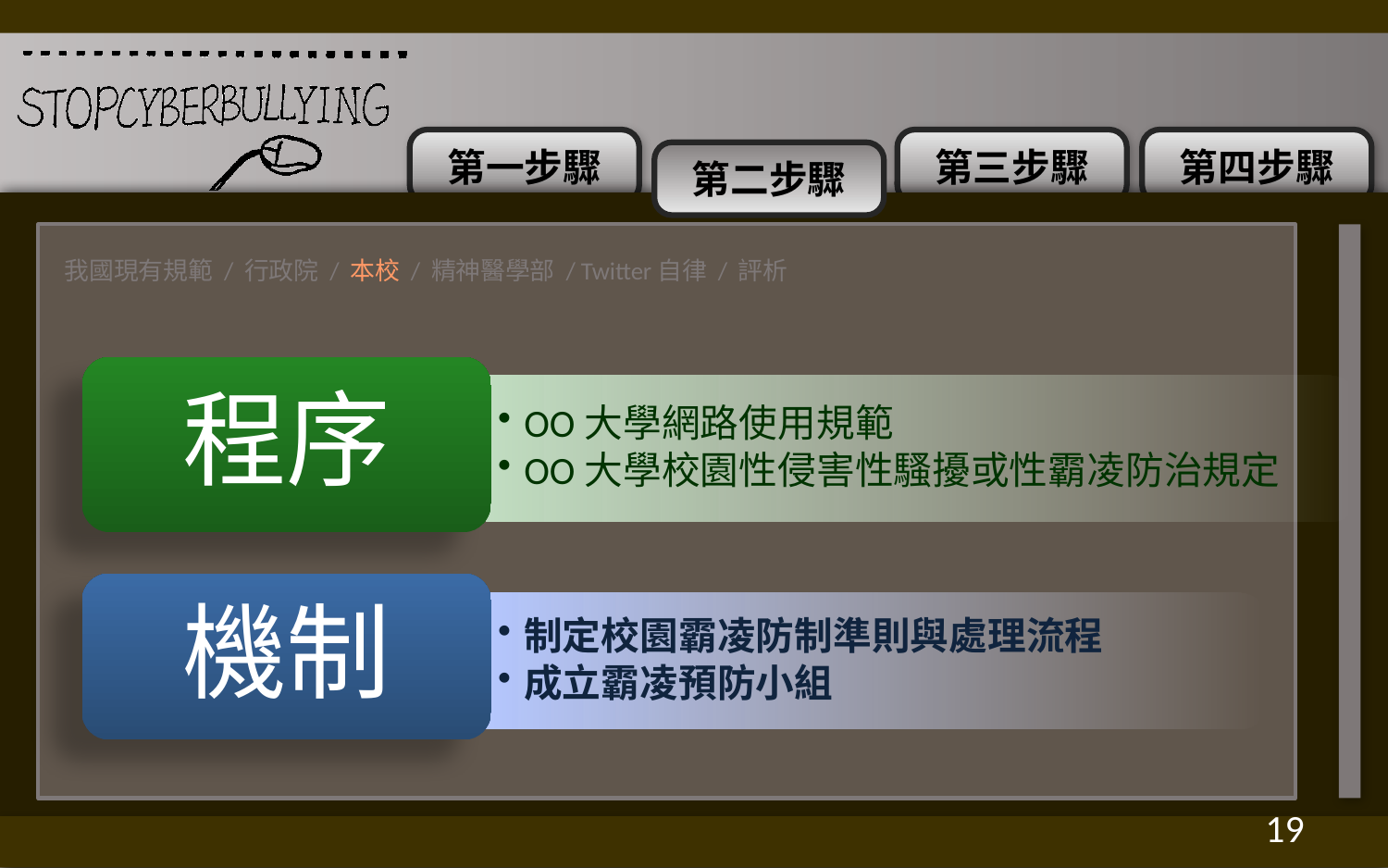

我國現有規範 / 行政院 / 本校 / 精神醫學部 / Twitter自律 / 評析
程序
OO大學網路使用規範
OO大學校園性侵害性騷擾或性霸凌防治規定
機制
制定校園霸凌防制準則與處理流程
成立霸凌預防小組
19